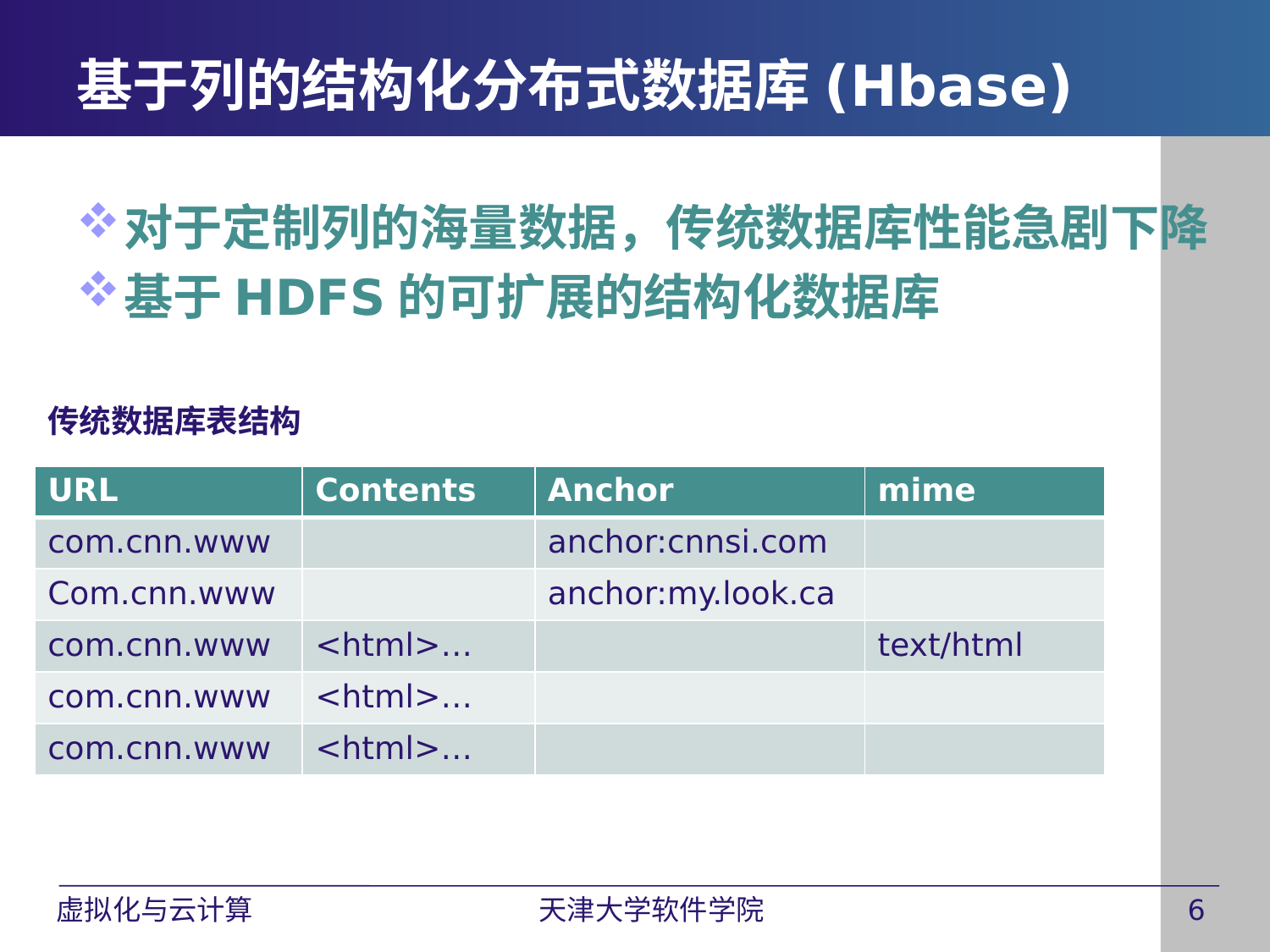

# 基于列的结构化分布式数据库(Hbase)
对于定制列的海量数据，传统数据库性能急剧下降
基于HDFS的可扩展的结构化数据库
传统数据库表结构
| URL | Contents | Anchor | mime |
| --- | --- | --- | --- |
| com.cnn.www |  | anchor:cnnsi.com |  |
| Com.cnn.www |  | anchor:my.look.ca |  |
| com.cnn.www | <html>… |  | text/html |
| com.cnn.www | <html>… |  |  |
| com.cnn.www | <html>… |  |  |